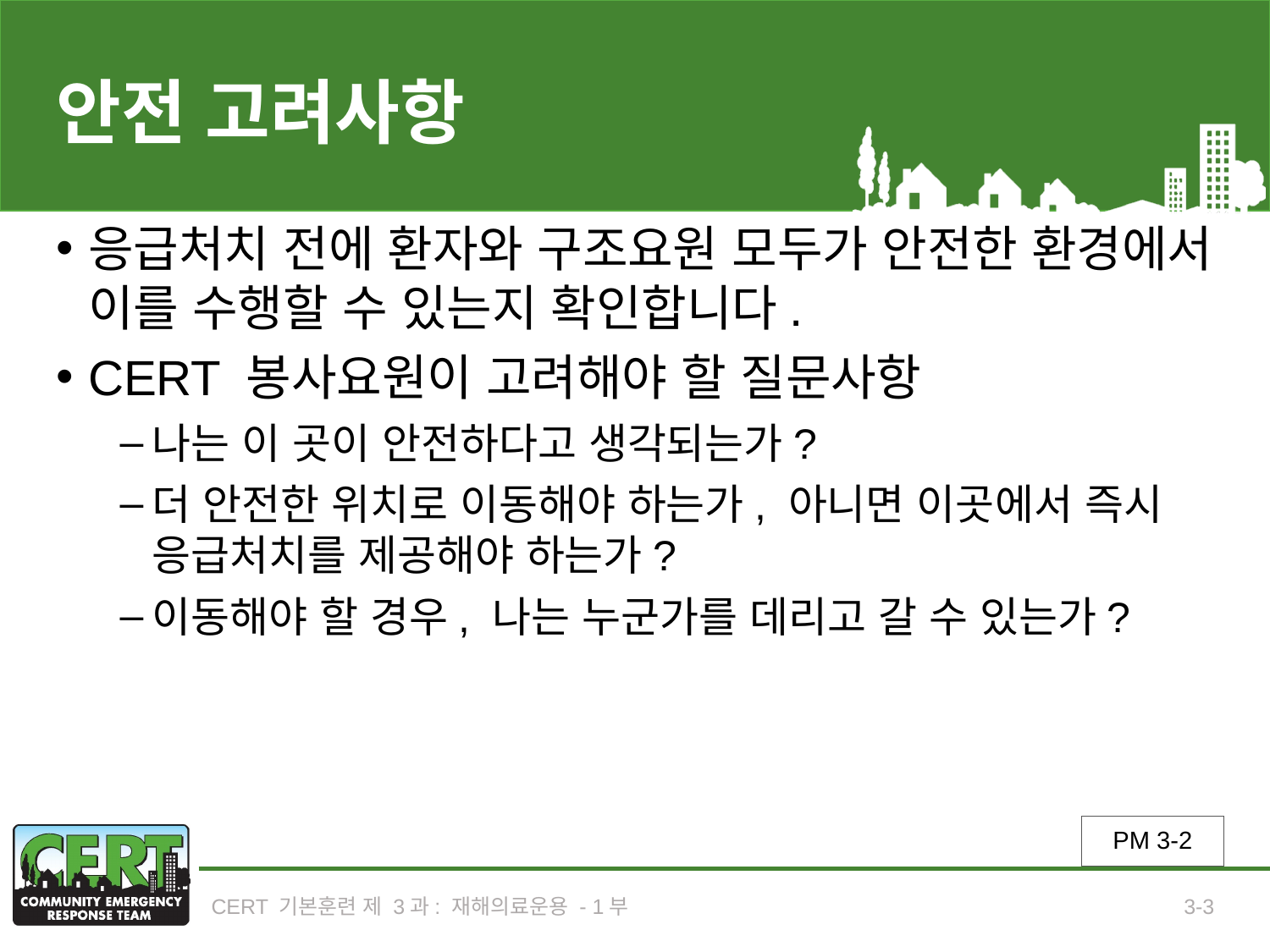

# 안전 고려사항
응급처치 전에 환자와 구조요원 모두가 안전한 환경에서 이를 수행할 수 있는지 확인합니다.
CERT 봉사요원이 고려해야 할 질문사항
나는 이 곳이 안전하다고 생각되는가?
더 안전한 위치로 이동해야 하는가, 아니면 이곳에서 즉시 응급처치를 제공해야 하는가?
이동해야 할 경우, 나는 누군가를 데리고 갈 수 있는가?

PM 3-2
CERT 기본훈련 제 3과: 재해의료운용 - 1부
3-3